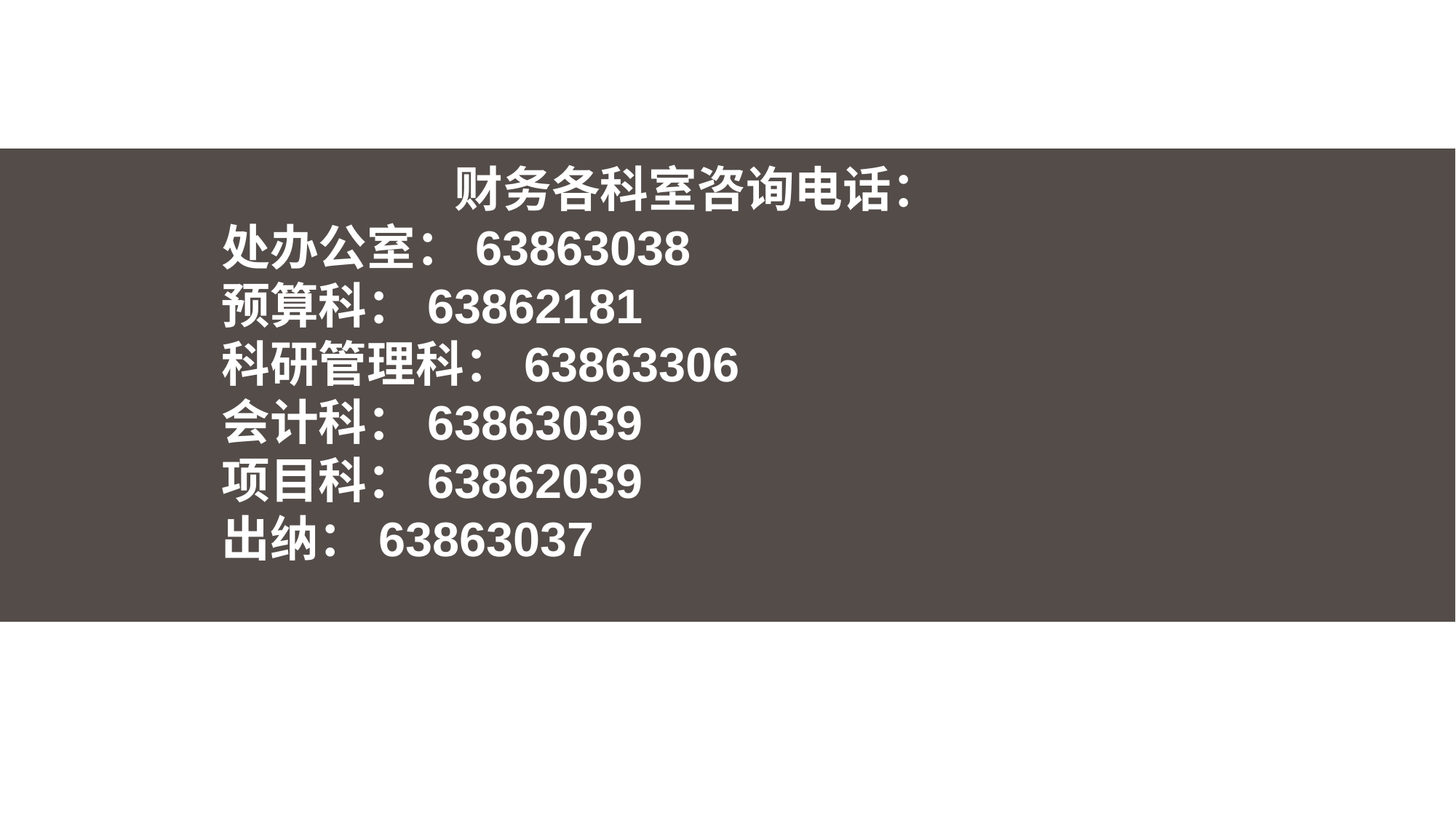

财务各科室咨询电话：
处办公室：63863038
预算科：63862181
科研管理科：63863306
会计科：63863039
项目科：63862039
出纳：63863037